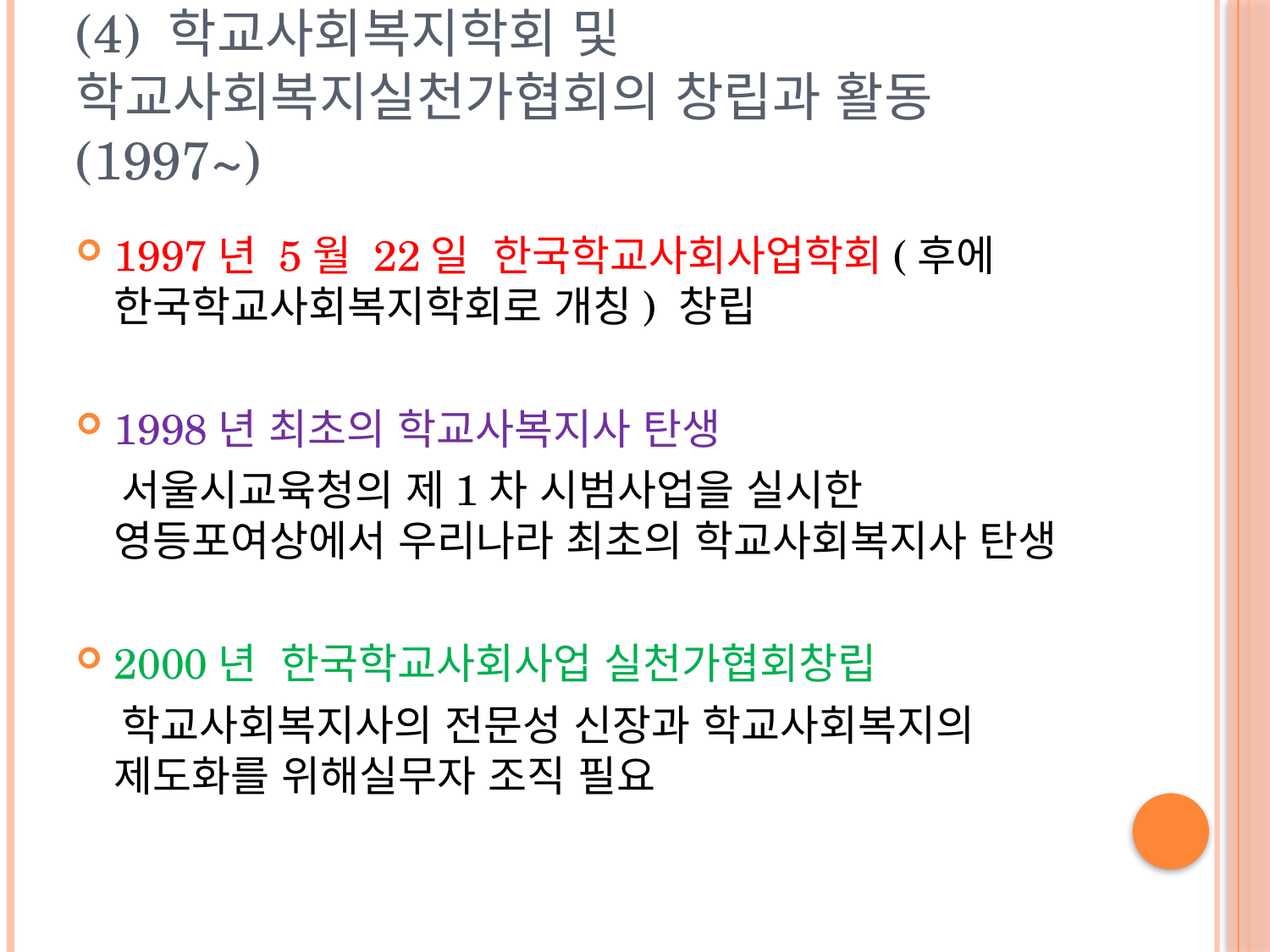

# (4) 학교사회복지학회 및 학교사회복지실천가협회의 창립과 활동(1997~)
1997년 5월 22일  한국학교사회사업학회(후에 한국학교사회복지학회로 개칭) 창립

1998년 최초의 학교사복지사 탄생
   서울시교육청의 제1차 시범사업을 실시한 영등포여상에서 우리나라 최초의 학교사회복지사 탄생

2000년  한국학교사회사업 실천가협회창립
   학교사회복지사의 전문성 신장과 학교사회복지의 제도화를 위해실무자 조직 필요